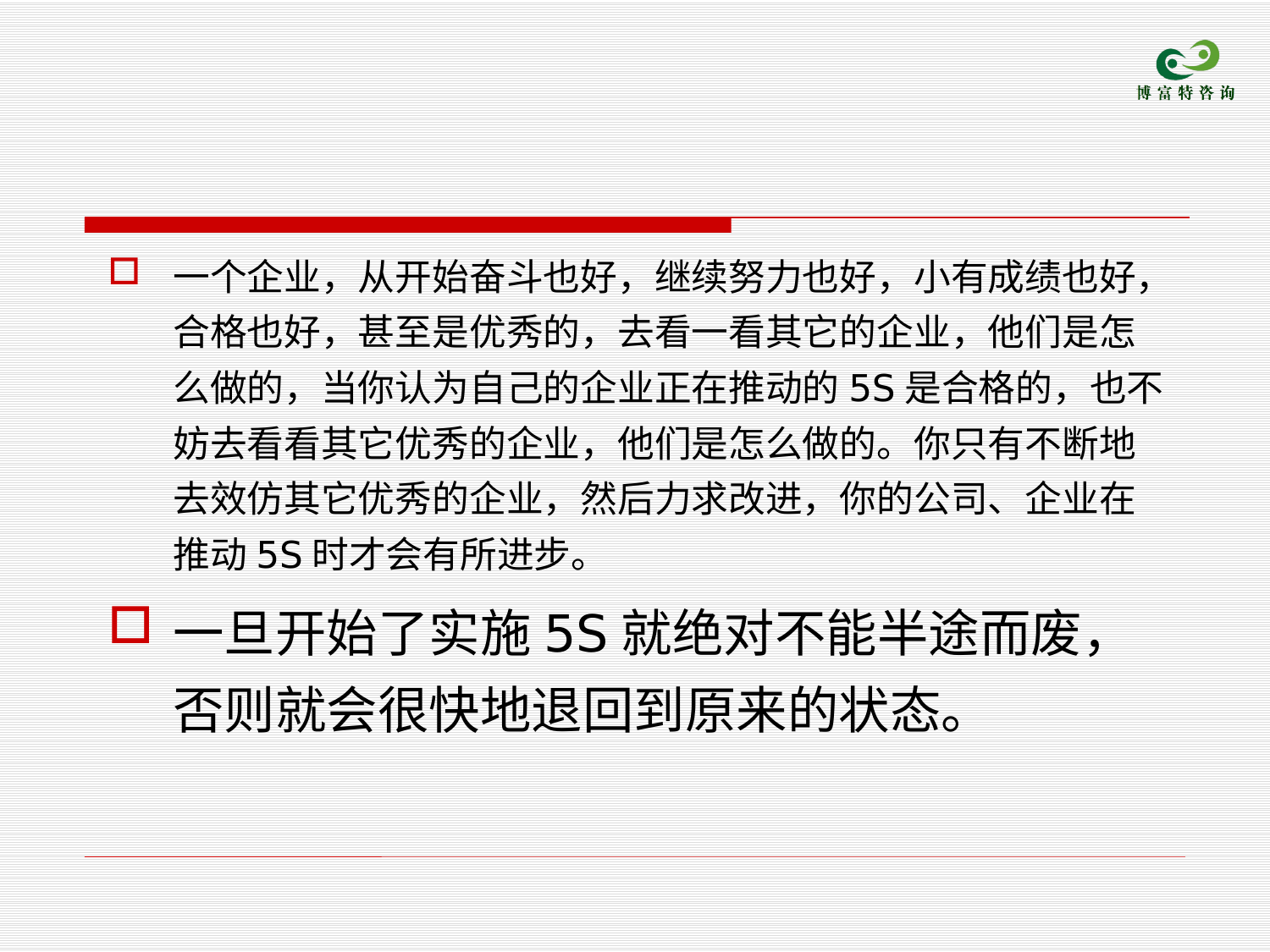

一个企业，从开始奋斗也好，继续努力也好，小有成绩也好，合格也好，甚至是优秀的，去看一看其它的企业，他们是怎么做的，当你认为自己的企业正在推动的5S是合格的，也不妨去看看其它优秀的企业，他们是怎么做的。你只有不断地去效仿其它优秀的企业，然后力求改进，你的公司、企业在推动5S时才会有所进步。
一旦开始了实施5S就绝对不能半途而废，否则就会很快地退回到原来的状态。
218